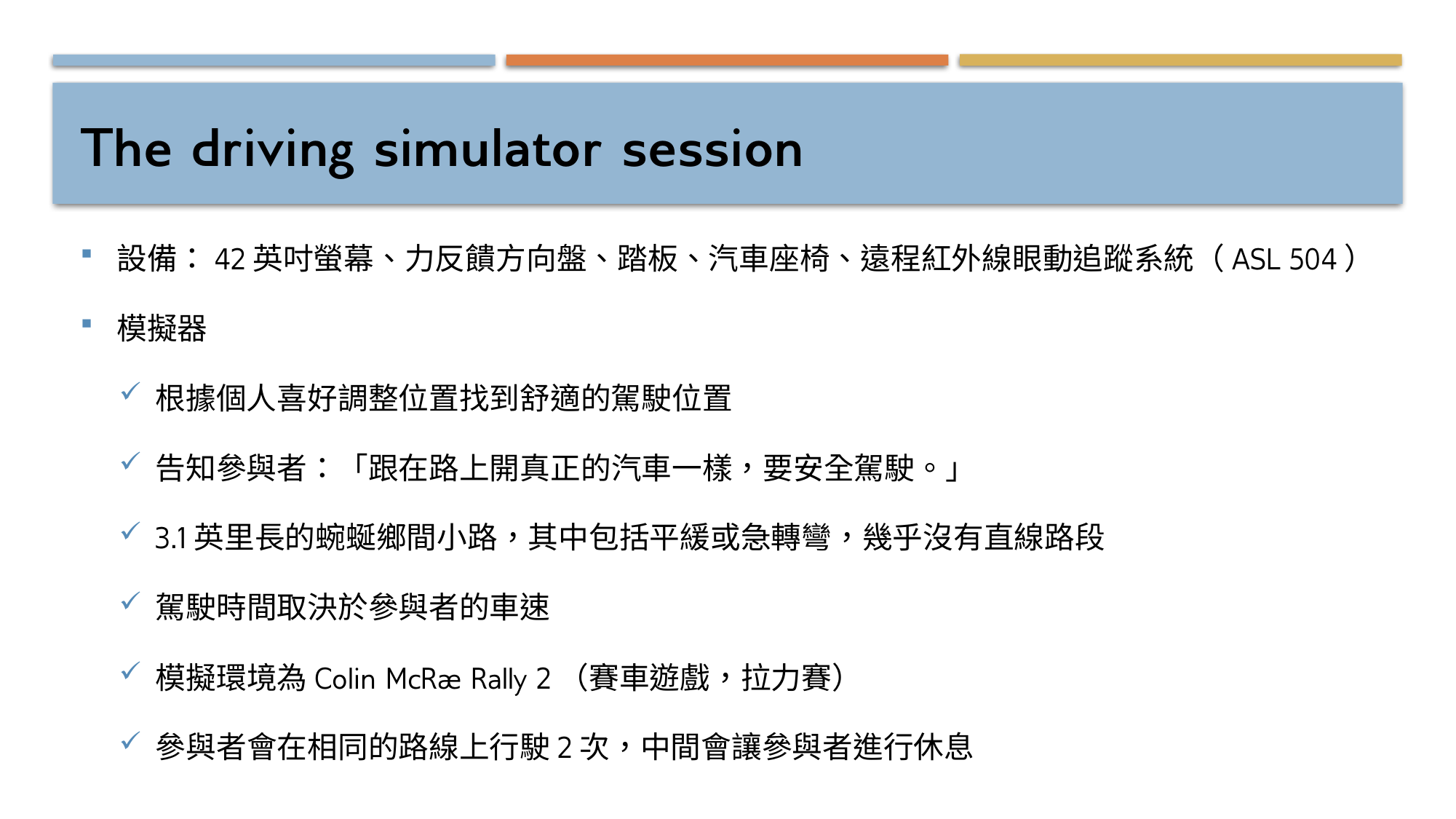

# The driving simulator session
設備：42英吋螢幕、力反饋方向盤、踏板、汽車座椅、遠程紅外線眼動追蹤系統（ASL 504）
模擬器
根據個人喜好調整位置找到舒適的駕駛位置
告知參與者：「跟在路上開真正的汽車一樣，要安全駕駛。」
3.1英里長的蜿蜒鄉間小路，其中包括平緩或急轉彎，幾乎沒有直線路段
駕駛時間取決於參與者的車速
模擬環境為Colin McRae Rally 2（賽車遊戲，拉力賽）
參與者會在相同的路線上行駛2次，中間會讓參與者進行休息